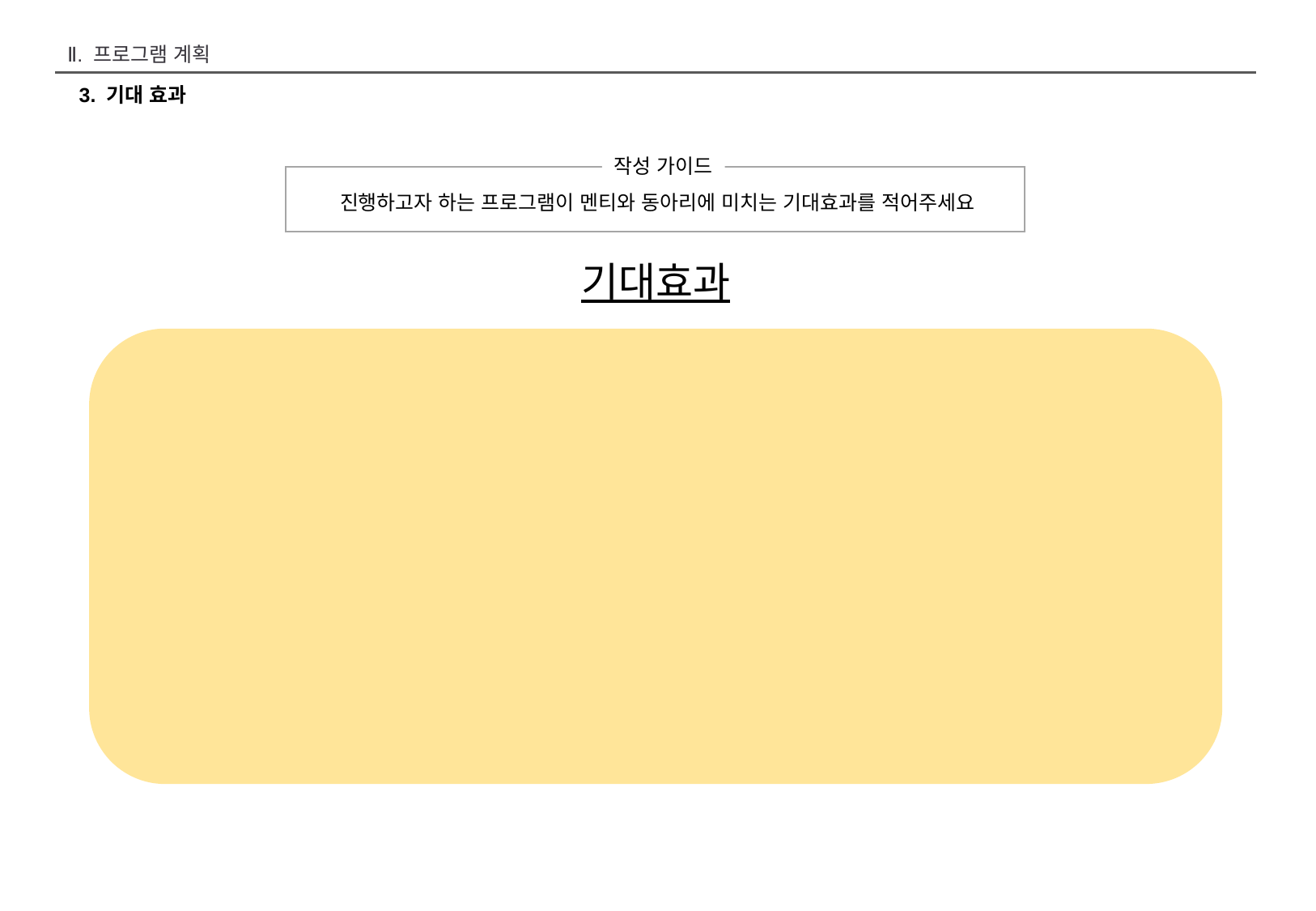

Ⅱ. 프로그램 계획
3. 기대 효과
작성 가이드
진행하고자 하는 프로그램이 멘티와 동아리에 미치는 기대효과를 적어주세요

기대효과